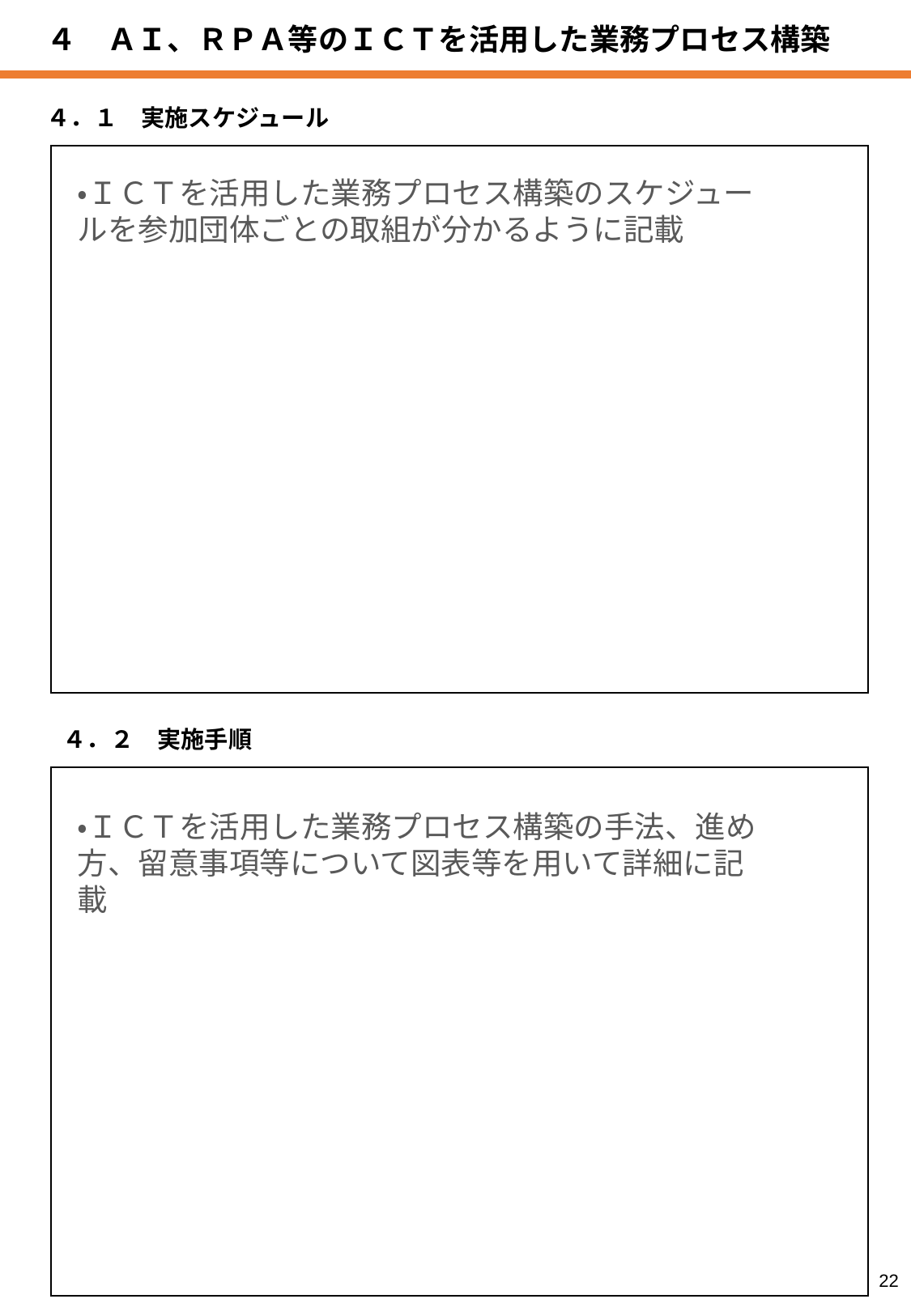

４　ＡＩ、ＲＰＡ等のＩＣＴを活用した業務プロセス構築
４．１　実施スケジュール
|  |
| --- |
・ＩＣＴを活用した業務プロセス構築のスケジュールを参加団体ごとの取組が分かるように記載
４．２　実施手順
|  |
| --- |
・ＩＣＴを活用した業務プロセス構築の手法、進め方、留意事項等について図表等を用いて詳細に記載
22